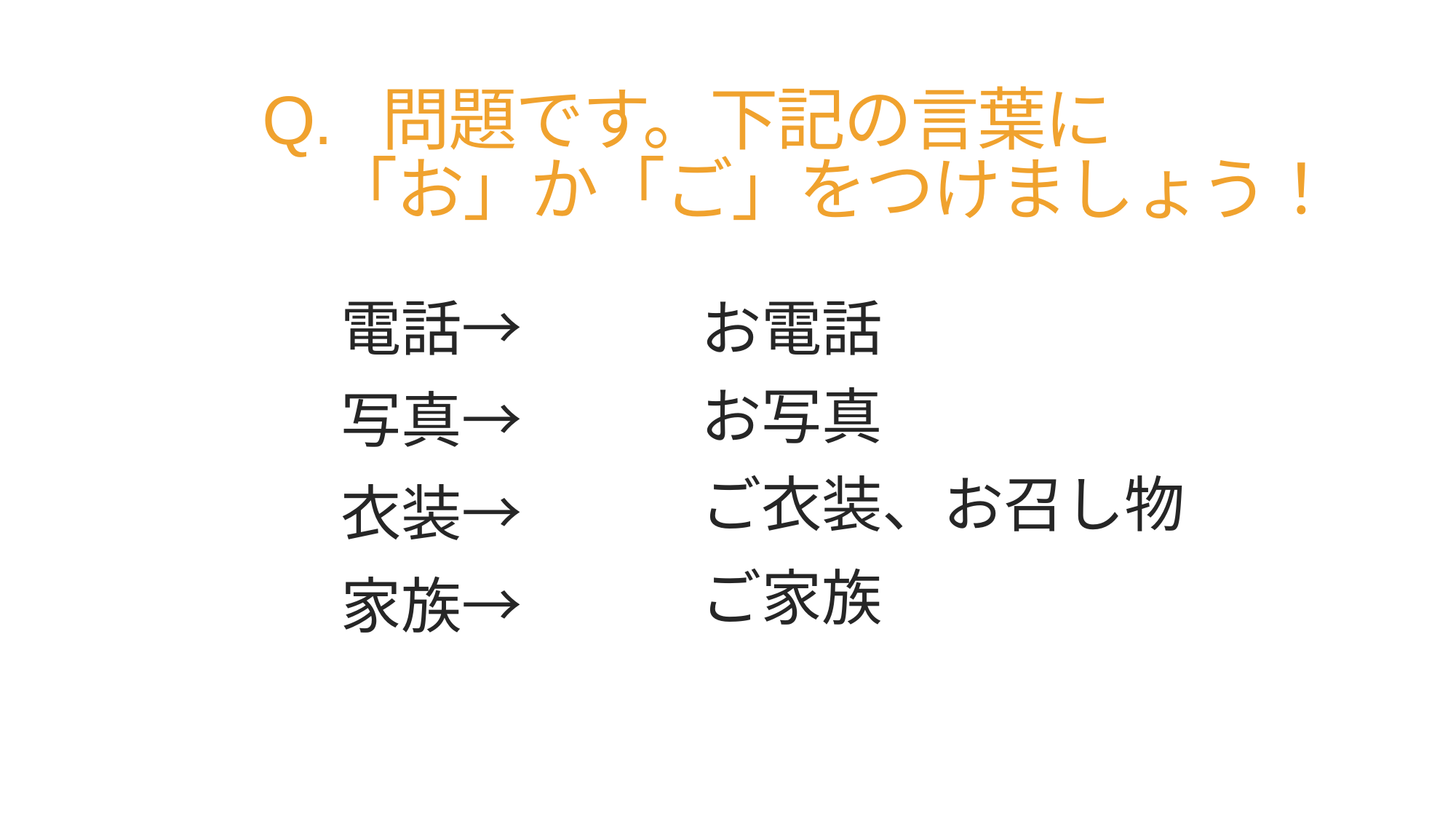

# Q.  問題です。下記の言葉に 　「お」か「ご」をつけましょう！
電話→
お電話
お写真
写真→
ご衣装、お召し物
衣装→
ご家族
家族→